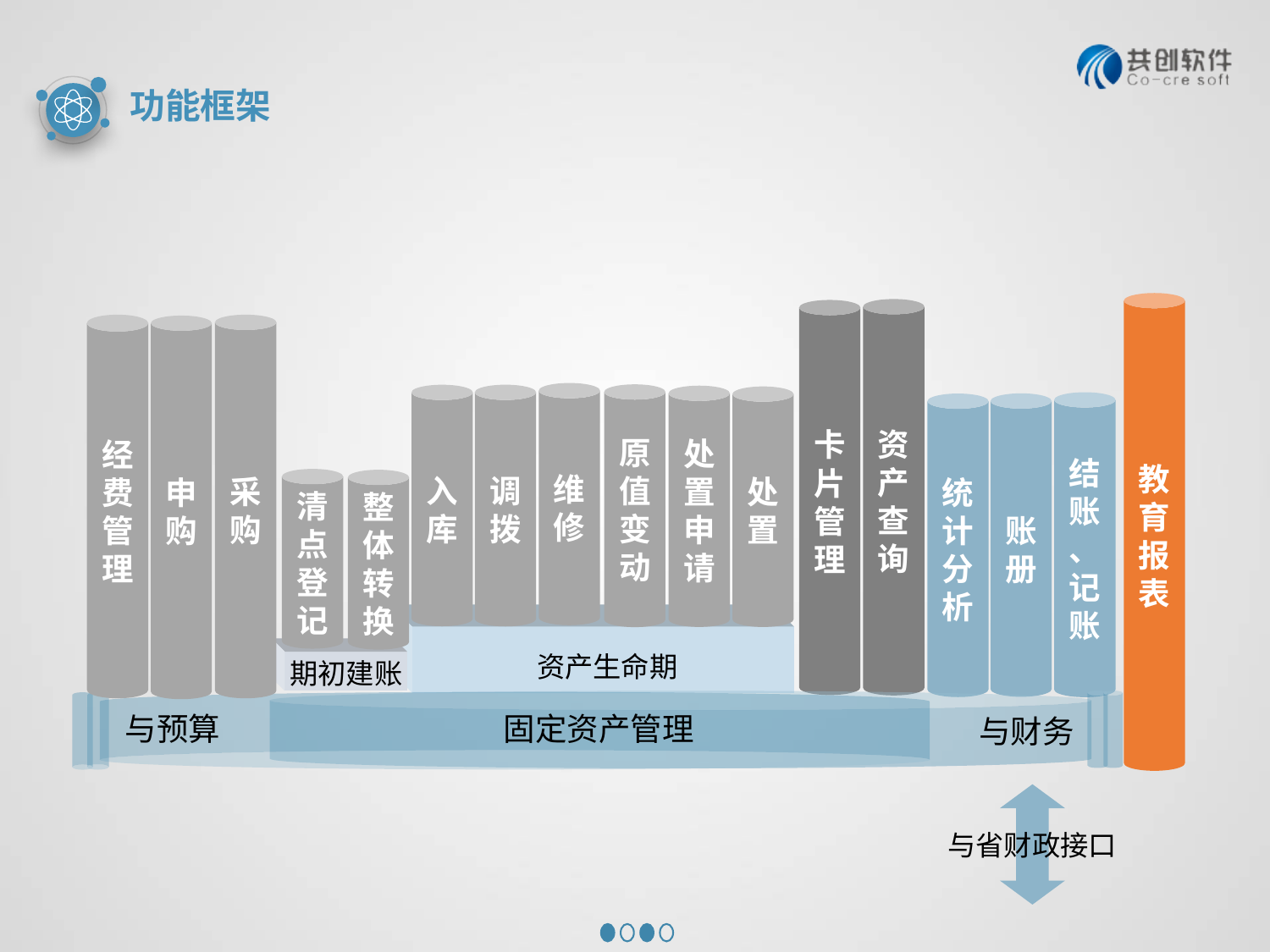

功能框架

教育报表
资产查询
卡片管理
经费管理
采购
申购
维修
原值变动
入库
调拨
处置申请
处置
结账
、记账
账册
统计分析
清点登记
整体转换

资产生命期

期初建账

固定资产管理
与预算
与财务
与省财政接口